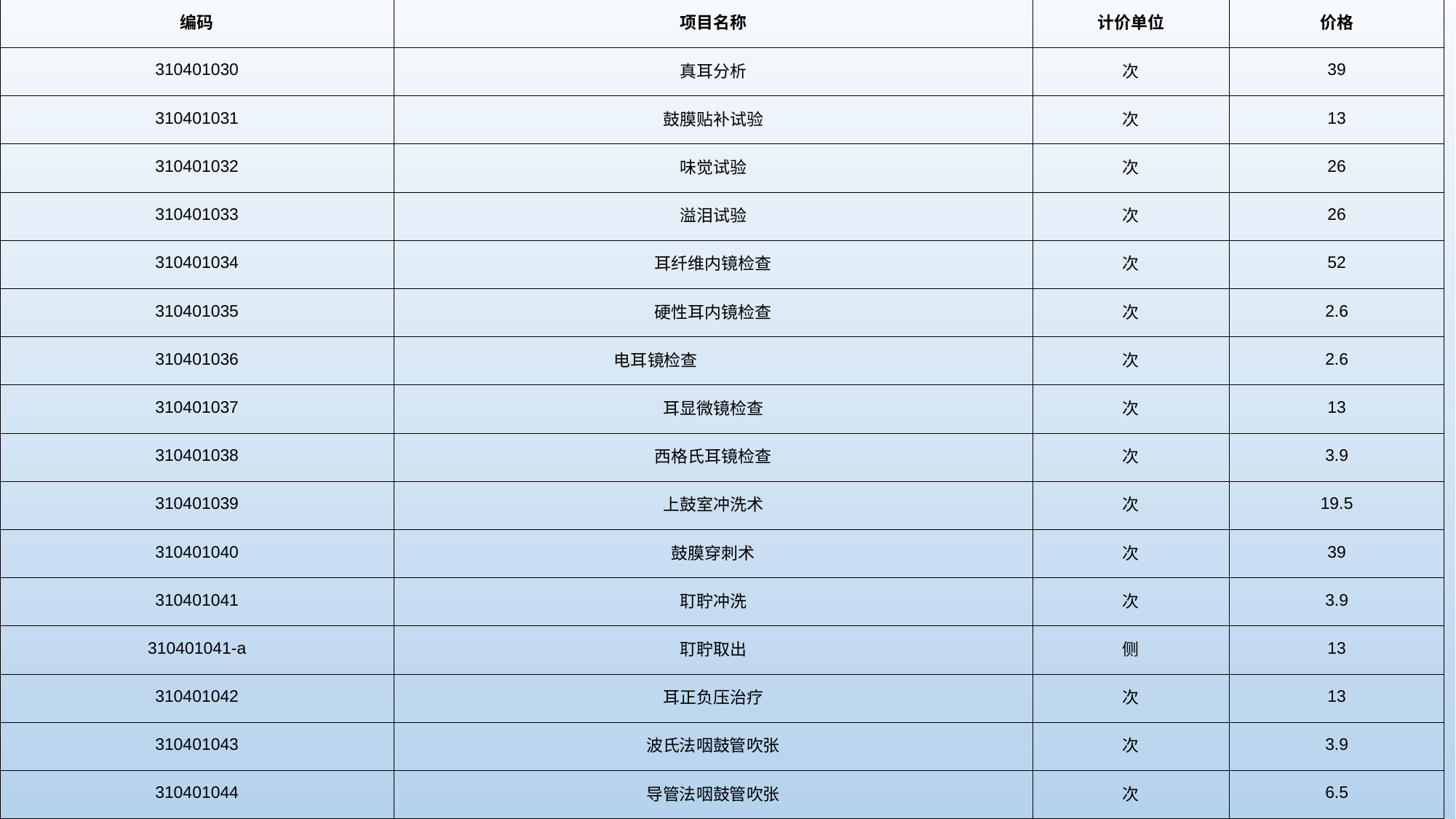

| 编码 | 项目名称 | 计价单位 | 价格 |
| --- | --- | --- | --- |
| 310401030 | 真耳分析 | 次 | 39 |
| 310401031 | 鼓膜贴补试验 | 次 | 13 |
| 310401032 | 味觉试验 | 次 | 26 |
| 310401033 | 溢泪试验 | 次 | 26 |
| 310401034 | 耳纤维内镜检查 | 次 | 52 |
| 310401035 | 硬性耳内镜检查 | 次 | 2.6 |
| 310401036 | 电耳镜检查 | 次 | 2.6 |
| 310401037 | 耳显微镜检查 | 次 | 13 |
| 310401038 | 西格氏耳镜检查 | 次 | 3.9 |
| 310401039 | 上鼓室冲洗术 | 次 | 19.5 |
| 310401040 | 鼓膜穿刺术 | 次 | 39 |
| 310401041 | 耵聍冲洗 | 次 | 3.9 |
| 310401041-a | 耵聍取出 | 侧 | 13 |
| 310401042 | 耳正负压治疗 | 次 | 13 |
| 310401043 | 波氏法咽鼓管吹张 | 次 | 3.9 |
| 310401044 | 导管法咽鼓管吹张 | 次 | 6.5 |